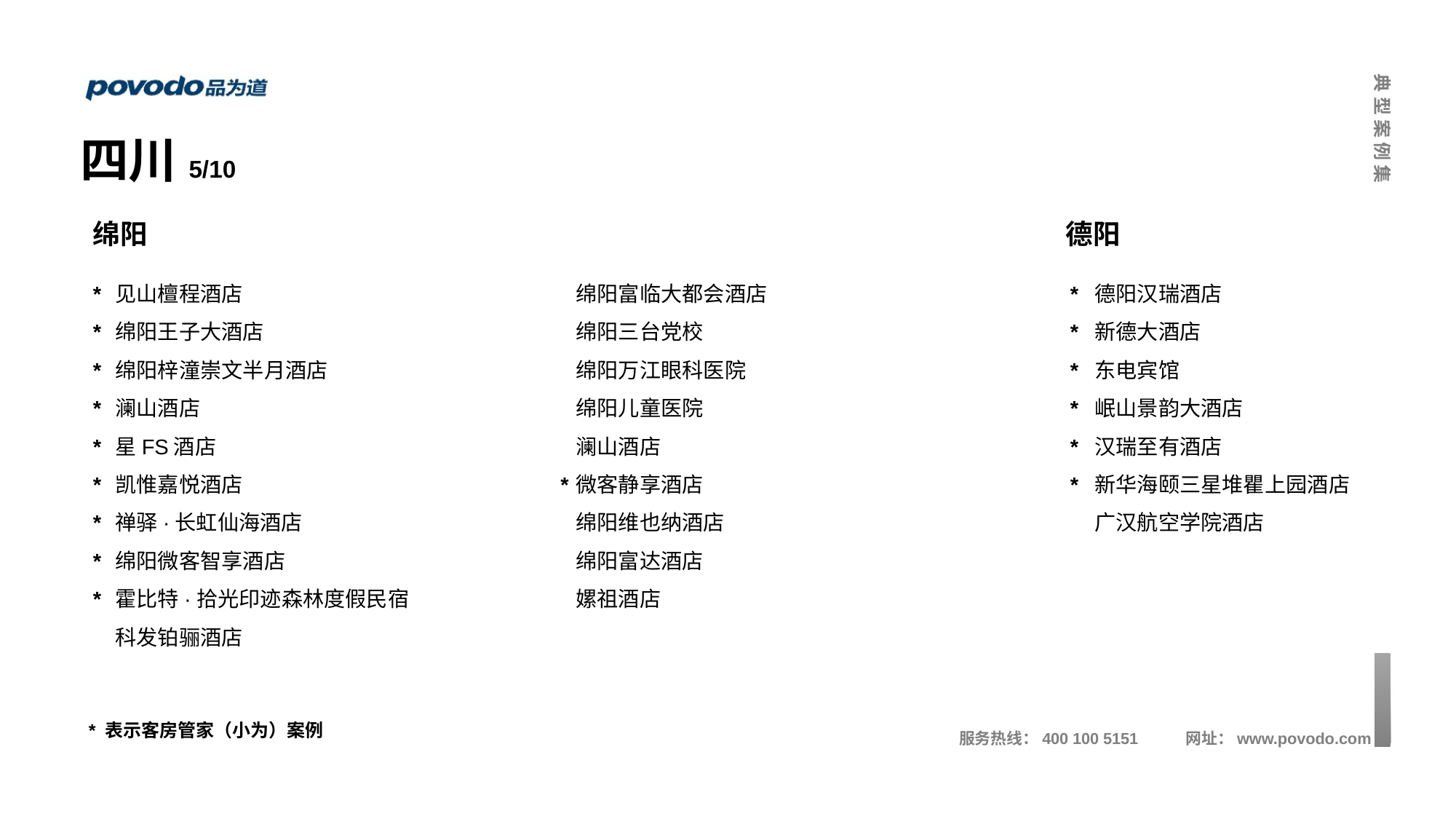

四川5/10
绵阳
德阳
*
*
*
*
*
*
*
*
*
见山檀程酒店
绵阳王子大酒店
绵阳梓潼崇文半月酒店
澜山酒店
星FS酒店
凯惟嘉悦酒店
禅驿·长虹仙海酒店
绵阳微客智享酒店
霍比特·拾光印迹森林度假民宿
科发铂骊酒店

*
绵阳富临大都会酒店
绵阳三台党校
绵阳万江眼科医院
绵阳儿童医院
澜山酒店
微客静享酒店
绵阳维也纳酒店
绵阳富达酒店
嫘祖酒店
*
*
*
*
*
*

德阳汉瑞酒店
新德大酒店
东电宾馆
岷山景韵大酒店
汉瑞至有酒店
新华海颐三星堆瞿上园酒店
广汉航空学院酒店